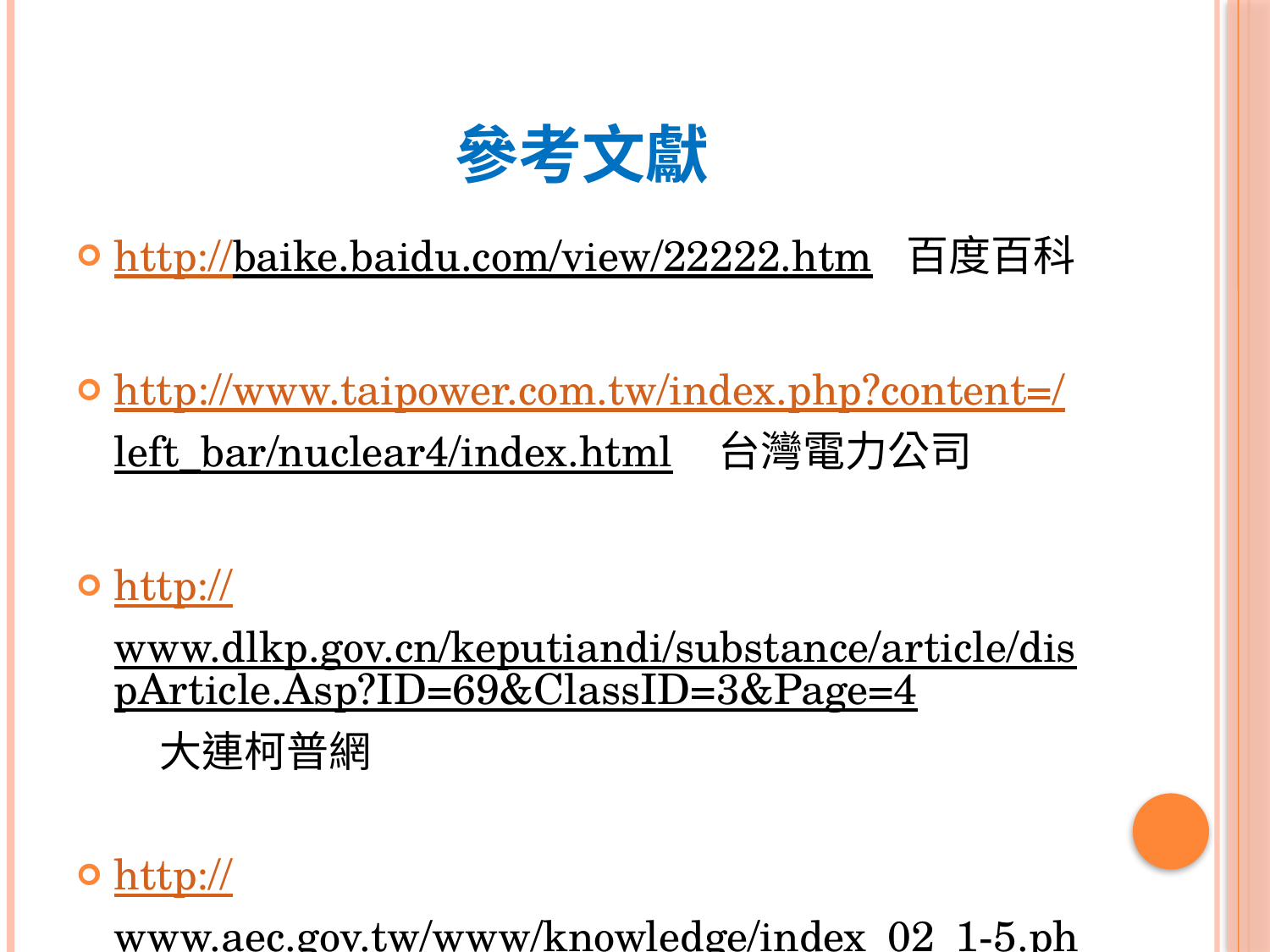

# 參考文獻
http://baike.baidu.com/view/22222.htm  百度百科

http://www.taipower.com.tw/index.php?content=/left_bar/nuclear4/index.html   台灣電力公司

http://www.dlkp.gov.cn/keputiandi/substance/article/dispArticle.Asp?ID=69&ClassID=3&Page=4   大連柯普網

http://www.aec.gov.tw/www/knowledge/index_02_1-5.php   行政院原子能委會